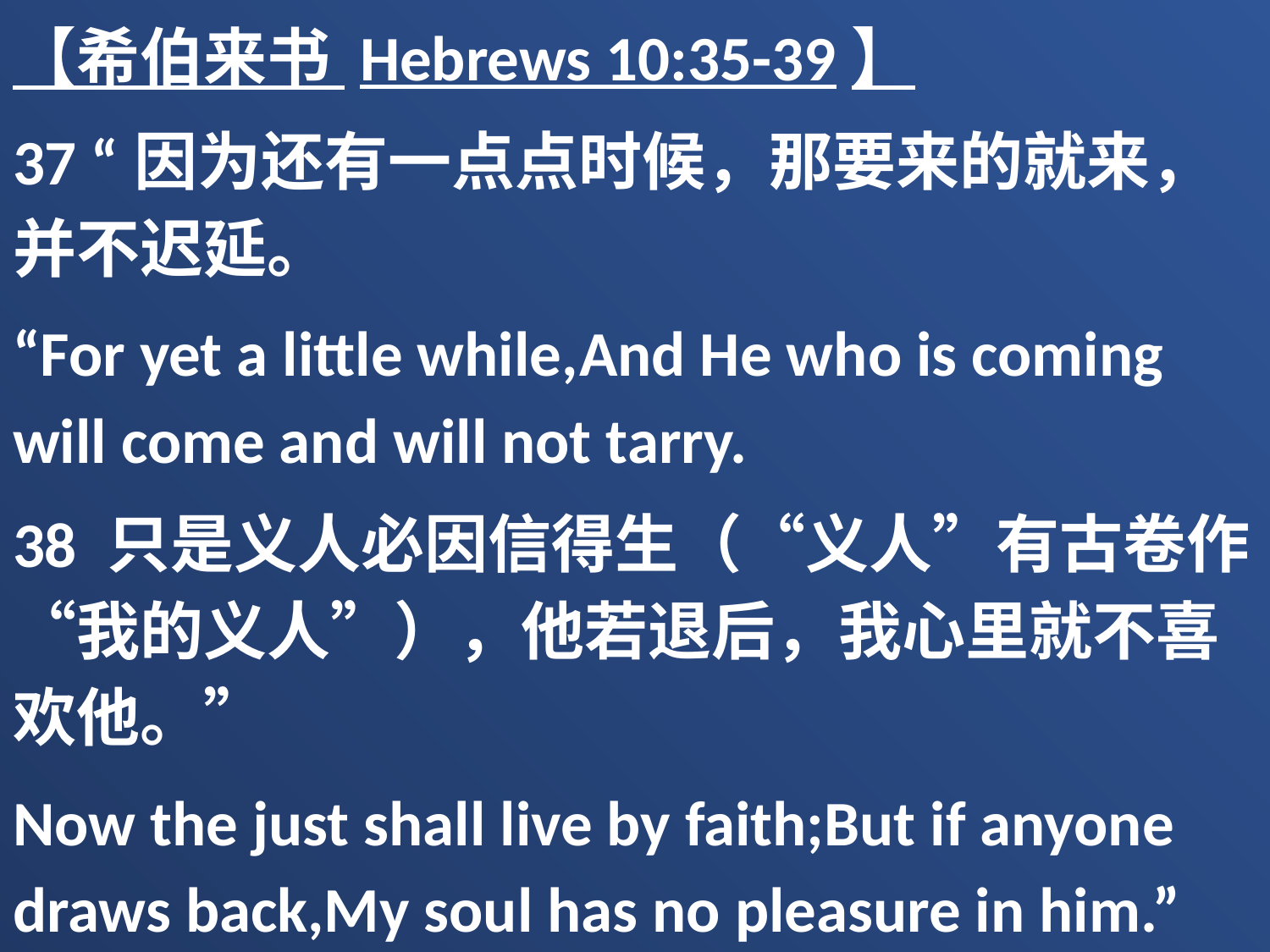

【希伯来书 Hebrews 10:35-39】
37 “因为还有一点点时候，那要来的就来，并不迟延。
“For yet a little while,And He who is coming will come and will not tarry.
38 只是义人必因信得生（“义人”有古卷作“我的义人”），他若退后，我心里就不喜欢他。”
Now the just shall live by faith;But if anyone draws back,My soul has no pleasure in him.”